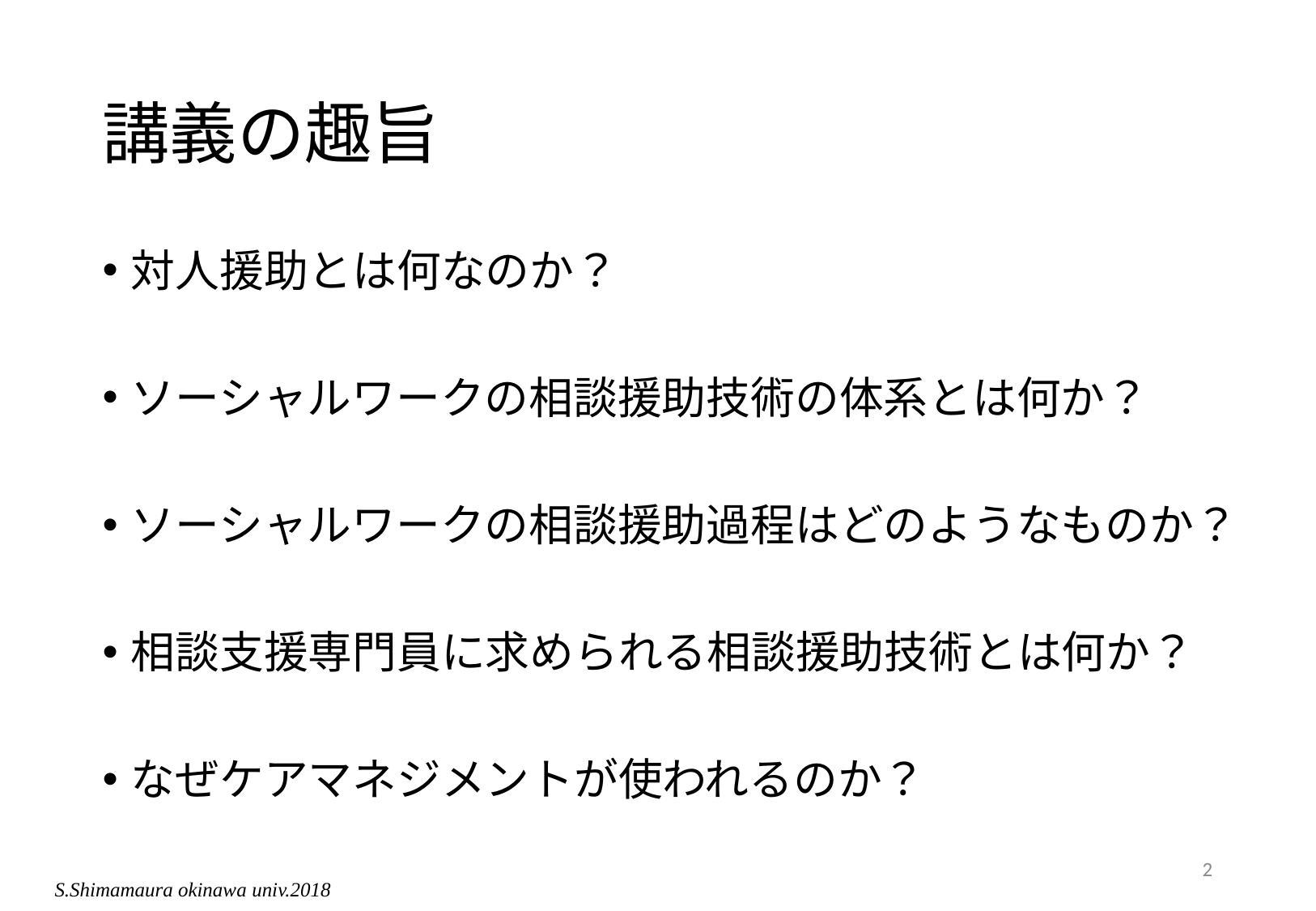

# 講義の趣旨
対人援助とは何なのか？

ソーシャルワークの相談援助技術の体系とは何か？

ソーシャルワークの相談援助過程はどのようなものか？

相談支援専門員に求められる相談援助技術とは何か？

なぜケアマネジメントが使われるのか？
2
S.Shimamaura okinawa univ.2018